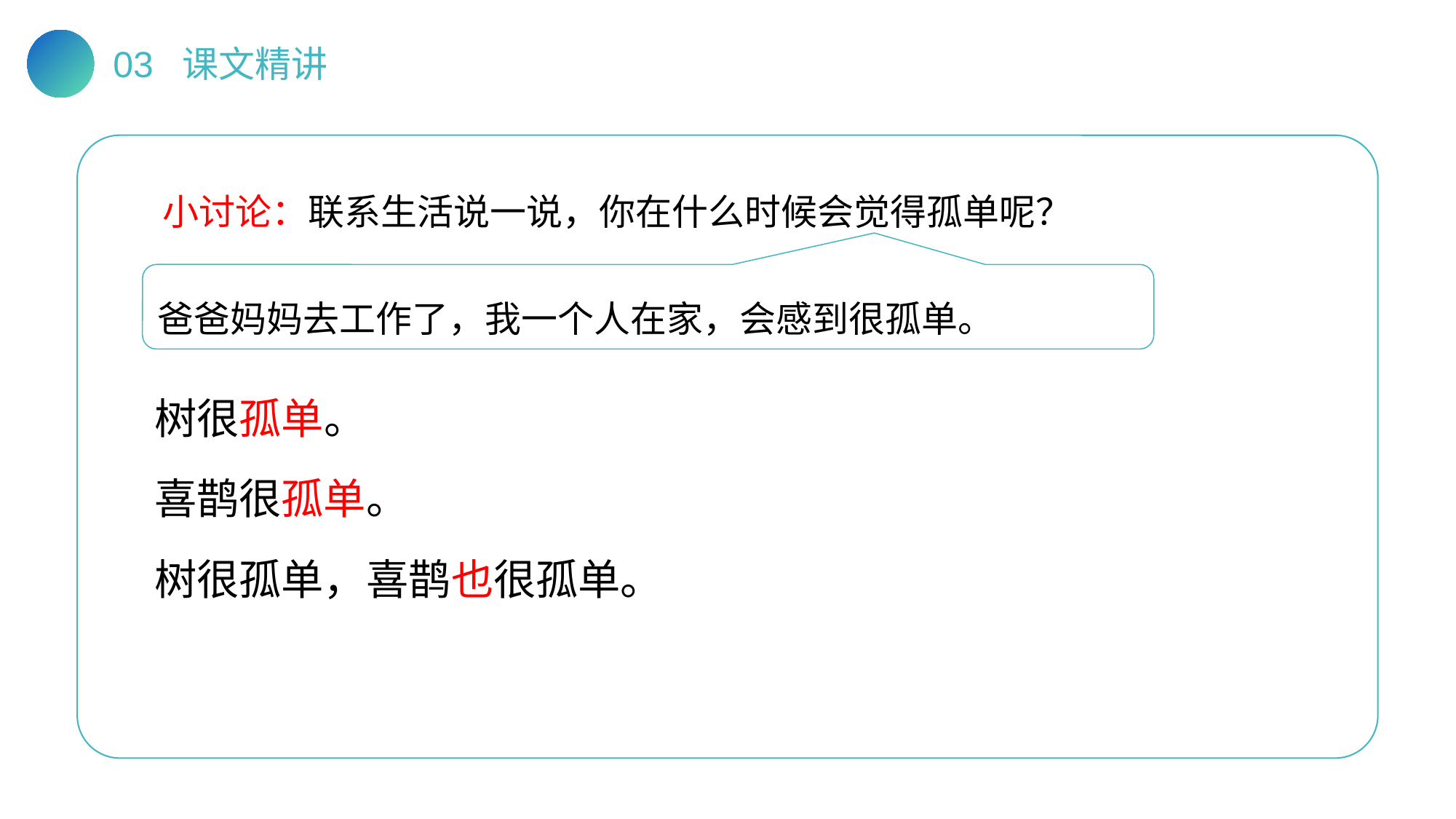

03  课文精讲

    小讨论：联系生活说一说，你在什么时候会觉得孤单呢？
爸爸妈妈去工作了，我一个人在家，会感到很孤单。
树很孤单。
喜鹊很孤单。
树很孤单，喜鹊也很孤单。